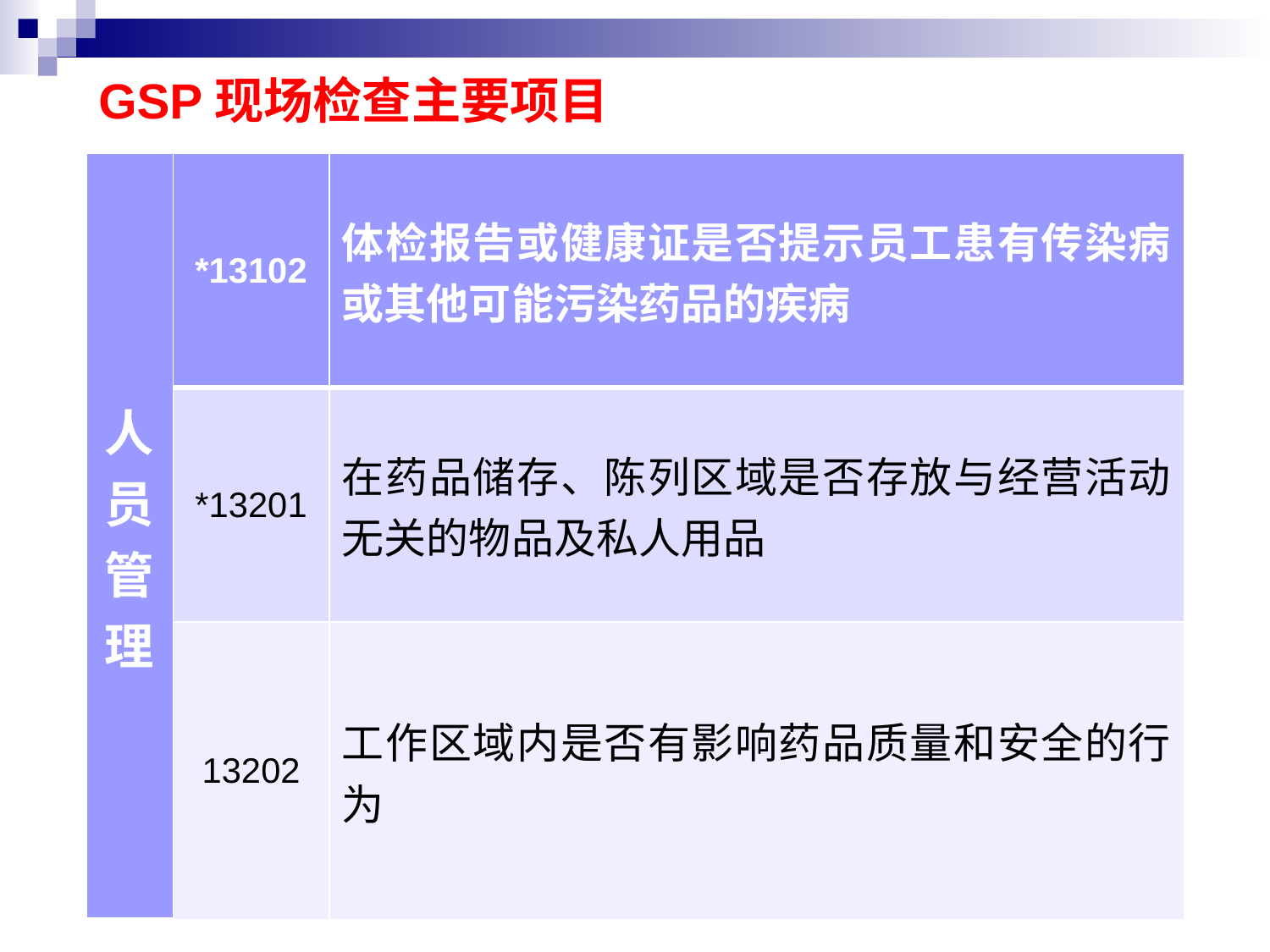

# GSP现场检查主要项目
| 人员管理 | \*13102 | 体检报告或健康证是否提示员工患有传染病或其他可能污染药品的疾病 |
| --- | --- | --- |
|  | \*13201 | 在药品储存、陈列区域是否存放与经营活动无关的物品及私人用品 |
|  | 13202 | 工作区域内是否有影响药品质量和安全的行为 |